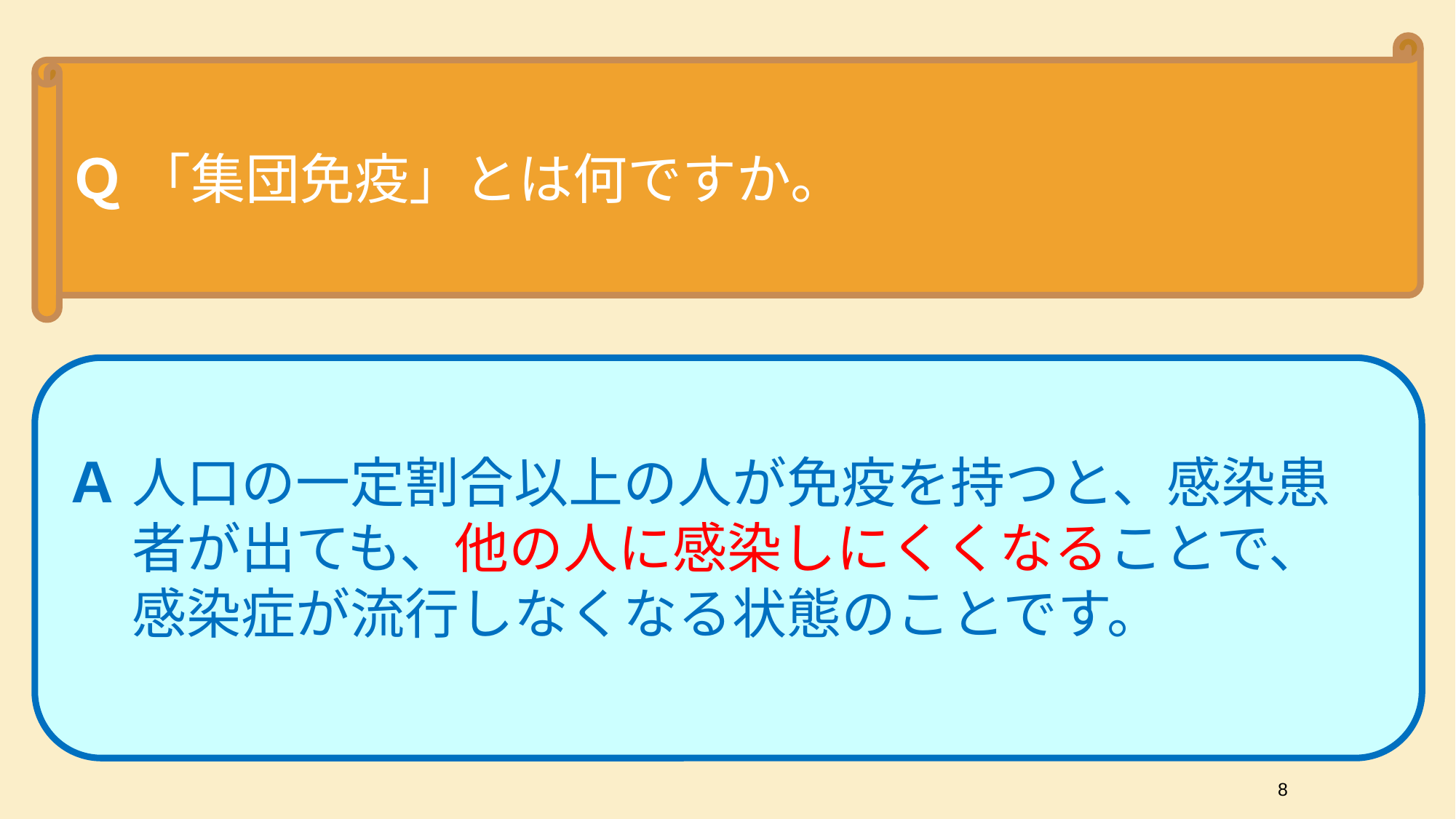

Ｑ 「集団免疫」とは何ですか。

Ａ 人口の一定割合以上の人が免疫を持つと、感染患
　 者が出ても、他の人に感染しにくくなることで、
　 感染症が流行しなくなる状態のことです。
8